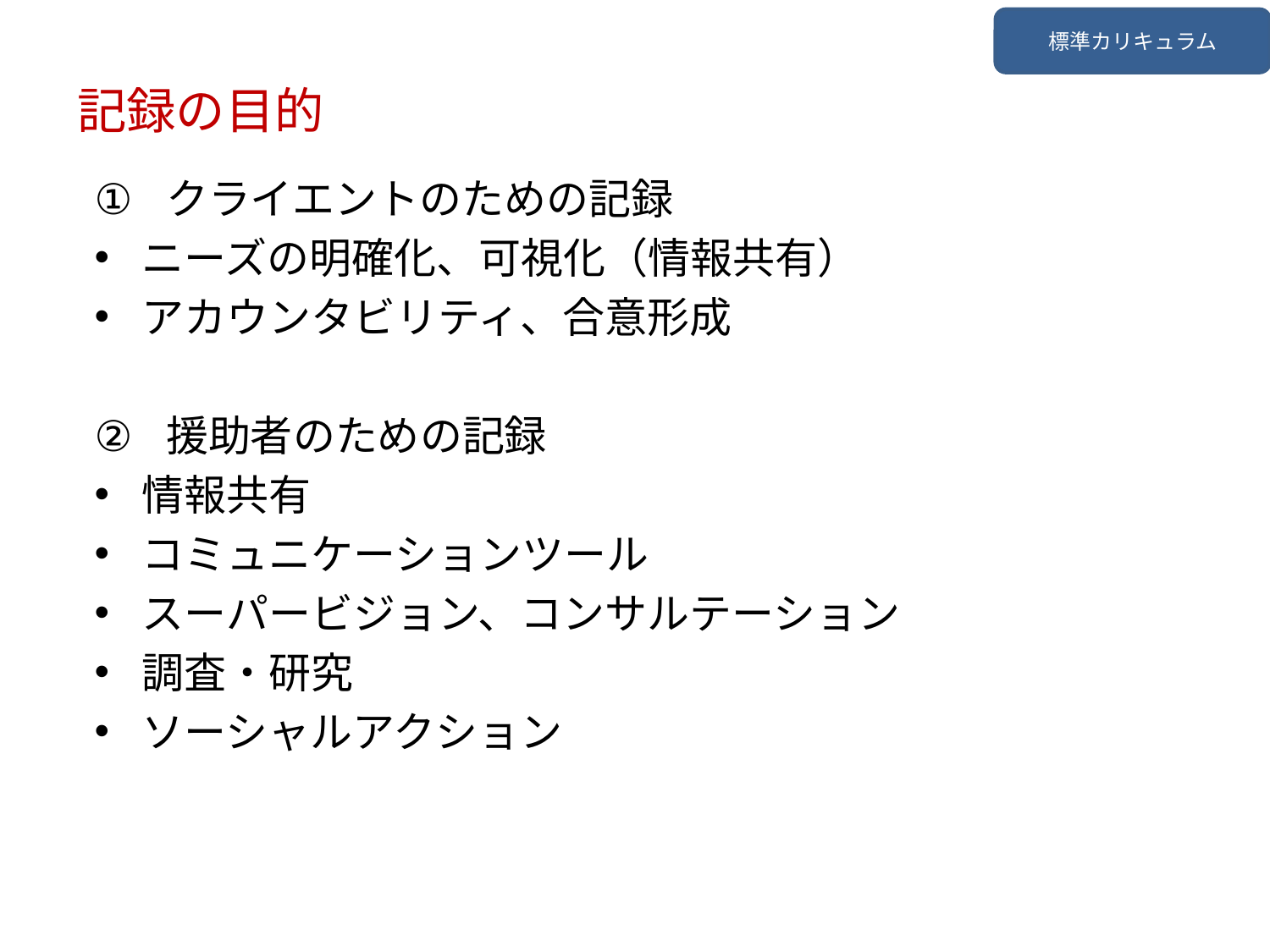

標準カリキュラム
記録の目的
クライエントのための記録
ニーズの明確化、可視化（情報共有）
アカウンタビリティ、合意形成

援助者のための記録
情報共有
コミュニケーションツール
スーパービジョン、コンサルテーション
調査・研究
ソーシャルアクション